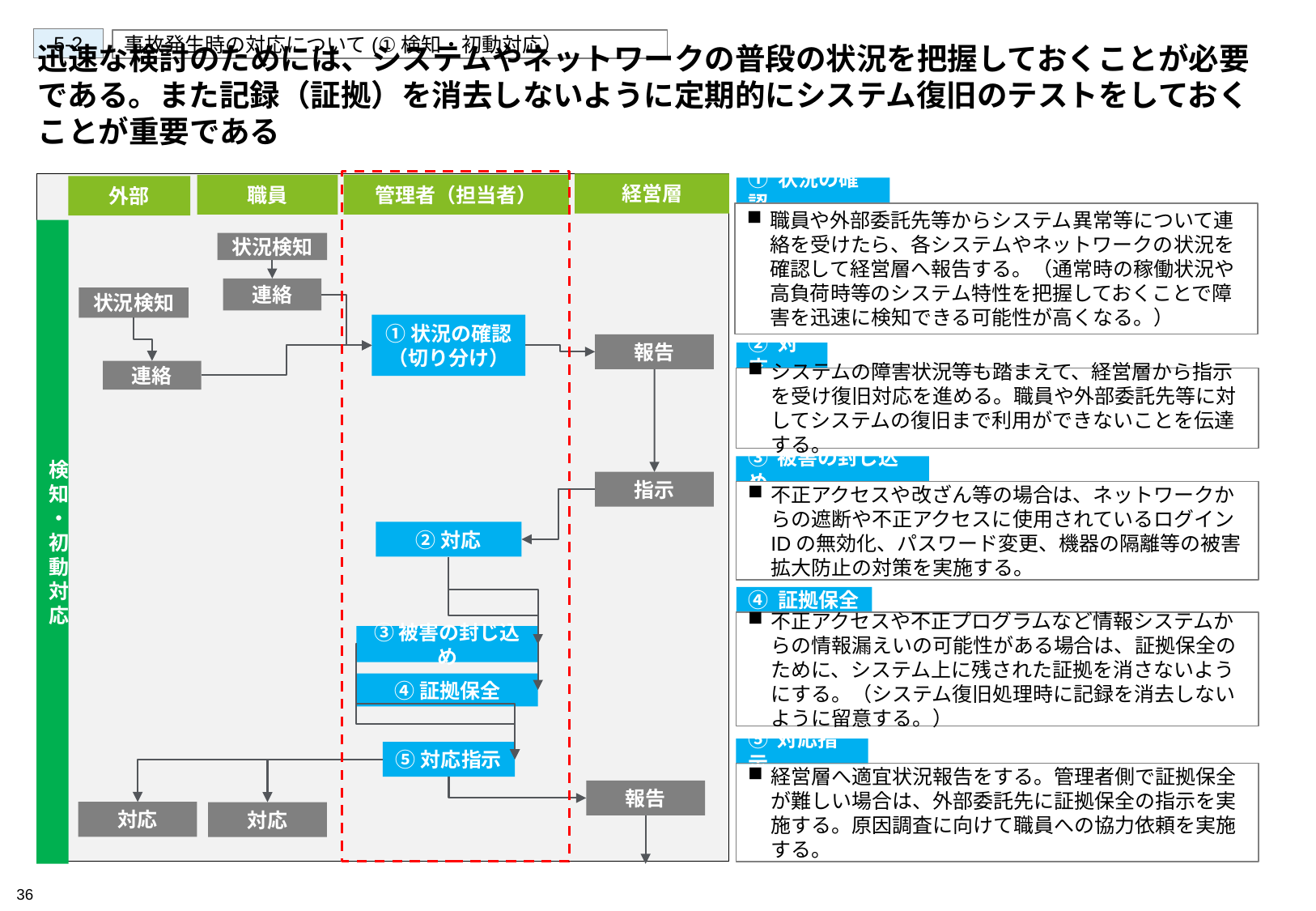

5-2
事故発生時の対応について(①検知・初動対応）
迅速な検討のためには、システムやネットワークの普段の状況を把握しておくことが必要である。また記録（証拠）を消去しないように定期的にシステム復旧のテストをしておくことが重要である

経営層
職員
管理者（担当者）
外部
① 状況の確認
職員や外部委託先等からシステム異常等について連絡を受けたら、各システムやネットワークの状況を確認して経営層へ報告する。（通常時の稼働状況や高負荷時等のシステム特性を把握しておくことで障害を迅速に検知できる可能性が高くなる。）
検知・初動対応
状況検知
連絡
状況検知
①状況の確認
（切り分け）
報告
② 対応
連絡
システムの障害状況等も踏まえて、経営層から指示を受け復旧対応を進める。職員や外部委託先等に対してシステムの復旧まで利用ができないことを伝達する。
③ 被害の封じ込め
指示
不正アクセスや改ざん等の場合は、ネットワークからの遮断や不正アクセスに使用されているログインIDの無効化、パスワード変更、機器の隔離等の被害拡大防止の対策を実施する。
②対応
④ 証拠保全
不正アクセスや不正プログラムなど情報システムからの情報漏えいの可能性がある場合は、証拠保全のために、システム上に残された証拠を消さないようにする。（システム復旧処理時に記録を消去しないように留意する。）
③被害の封じ込め
④証拠保全
⑤ 対応指示
⑤対応指示
経営層へ適宜状況報告をする。管理者側で証拠保全が難しい場合は、外部委託先に証拠保全の指示を実施する。原因調査に向けて職員への協力依頼を実施する。
報告
対応
対応
36